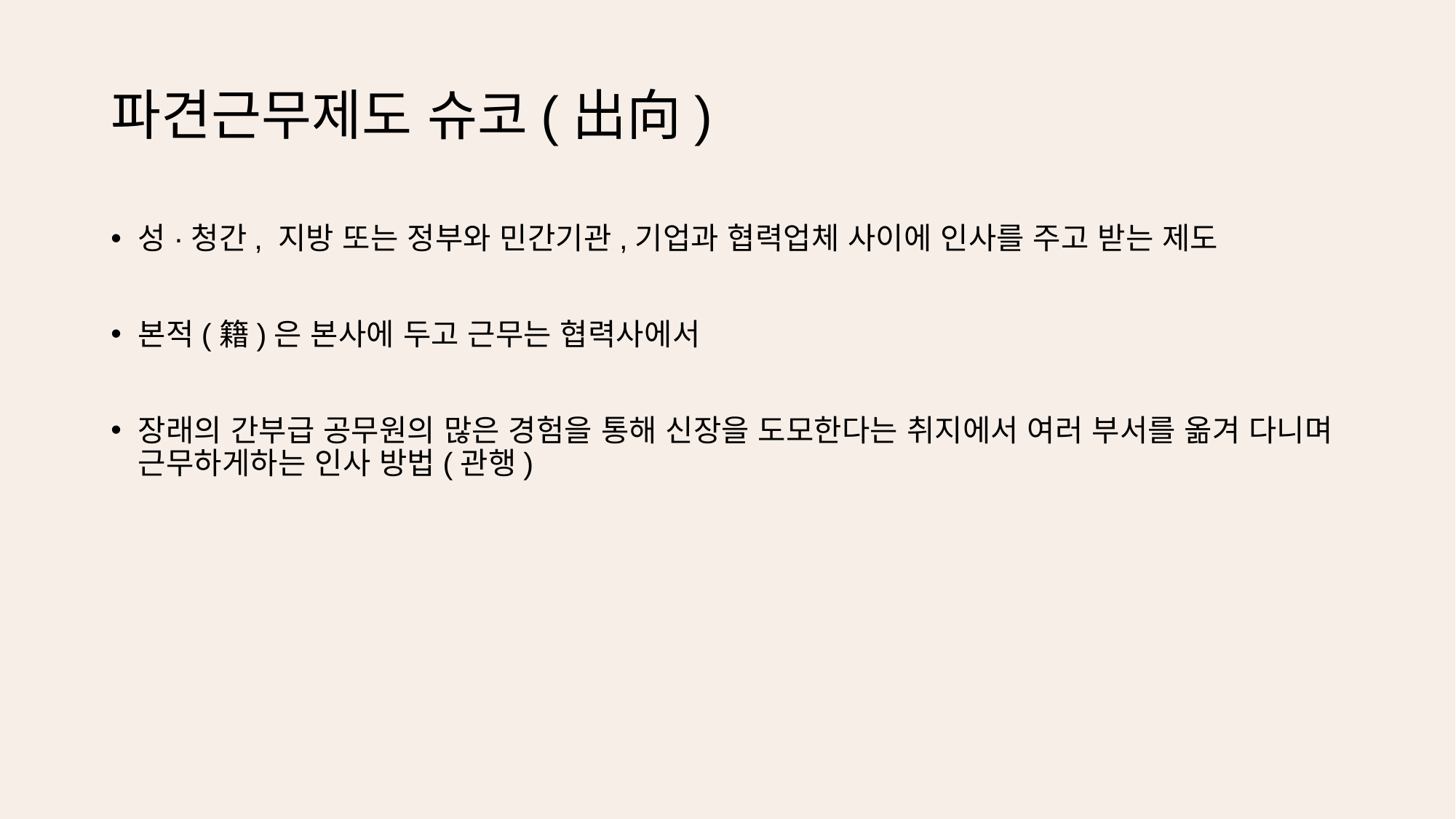

# 파견근무제도 슈코(出向)
성·청간, 지방 또는 정부와 민간기관,기업과 협력업체 사이에 인사를 주고 받는 제도

본적(籍)은 본사에 두고 근무는 협력사에서

장래의 간부급 공무원의 많은 경험을 통해 신장을 도모한다는 취지에서 여러 부서를 옮겨 다니며 근무하게하는 인사 방법(관행)